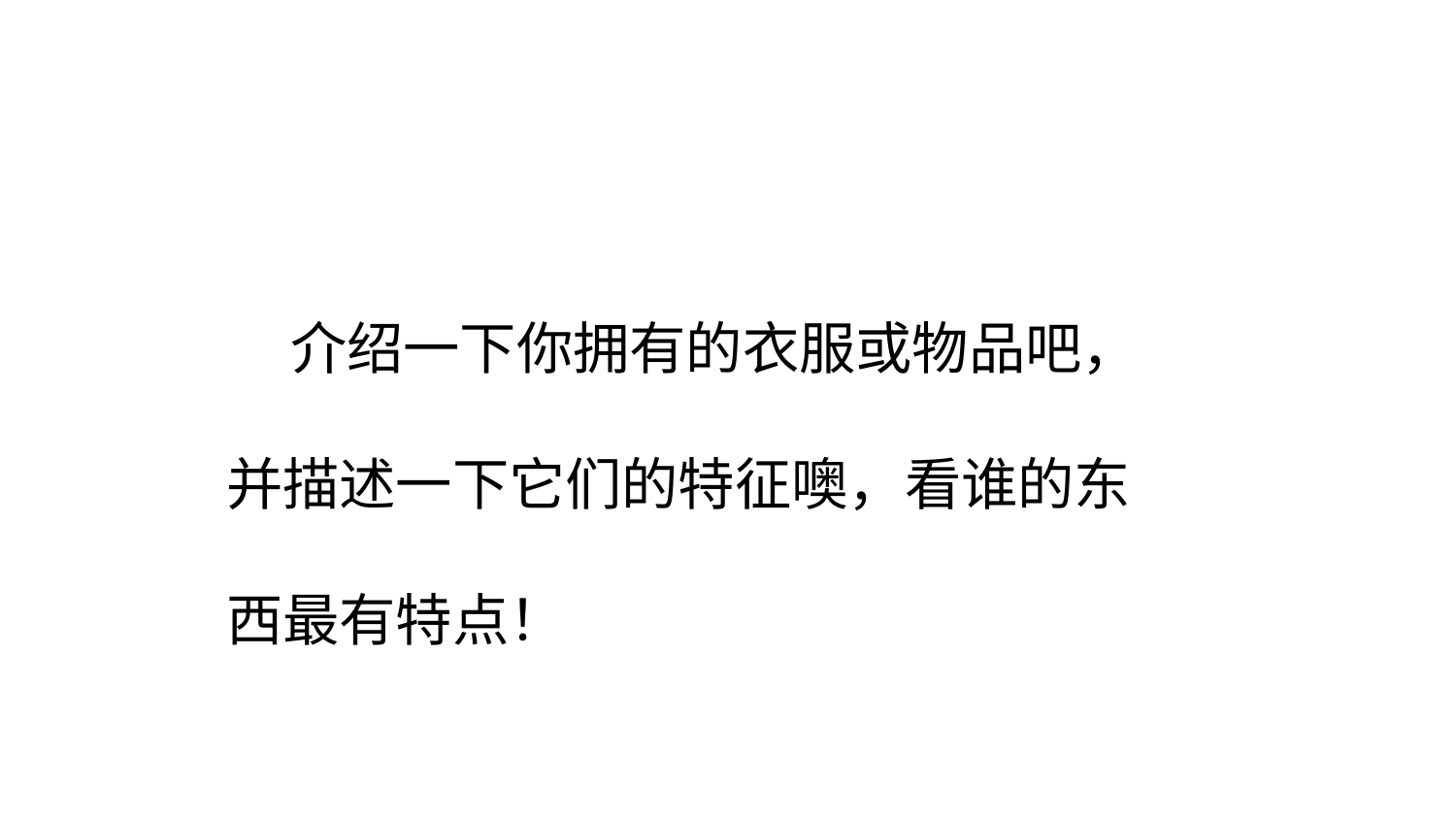

介绍一下你拥有的衣服或物品吧，并描述一下它们的特征噢，看谁的东西最有特点！